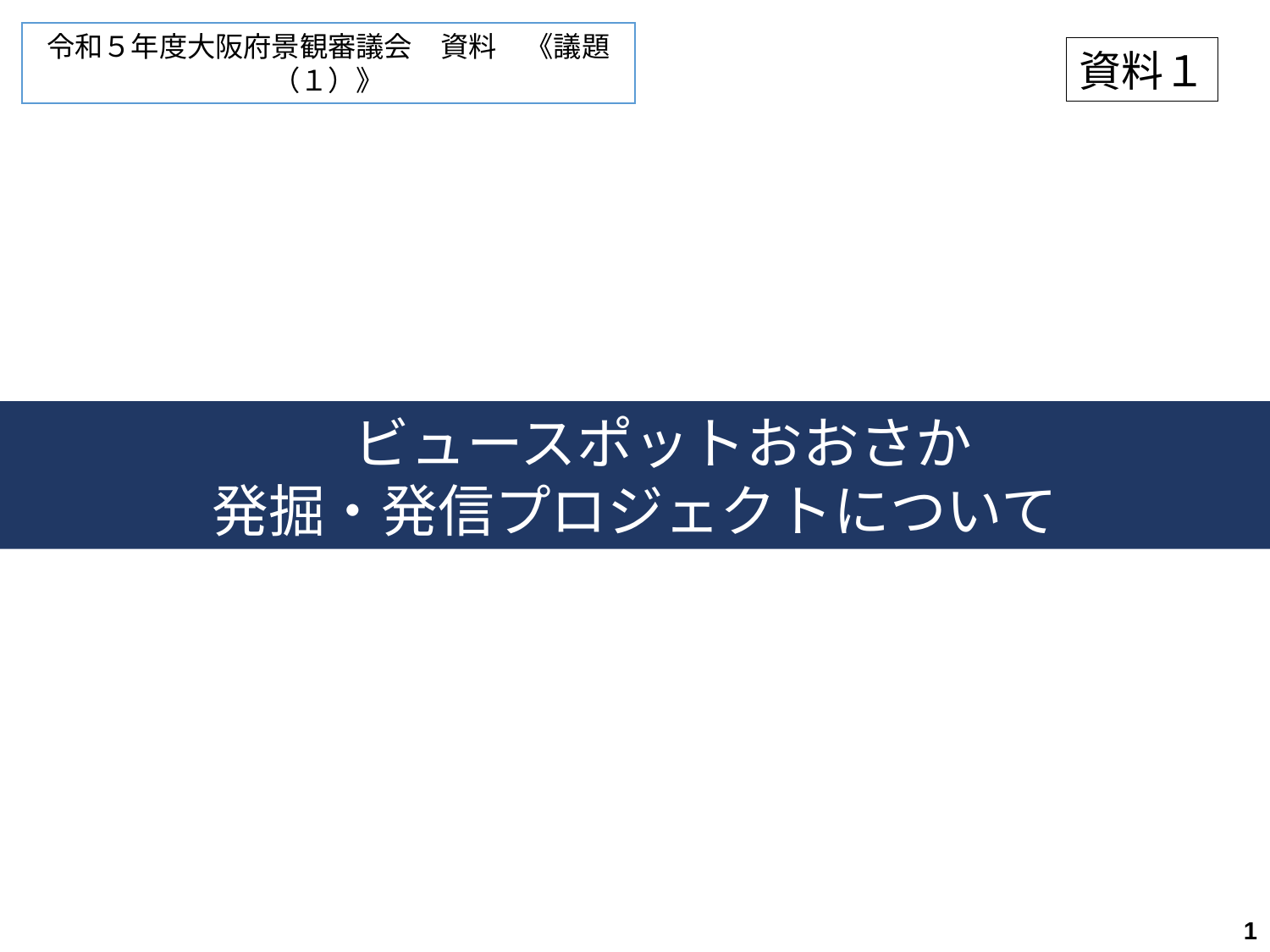

令和５年度大阪府景観審議会　資料　《議題（１）》
資料１
　ビュースポットおおさか
発掘・発信プロジェクトについて
1